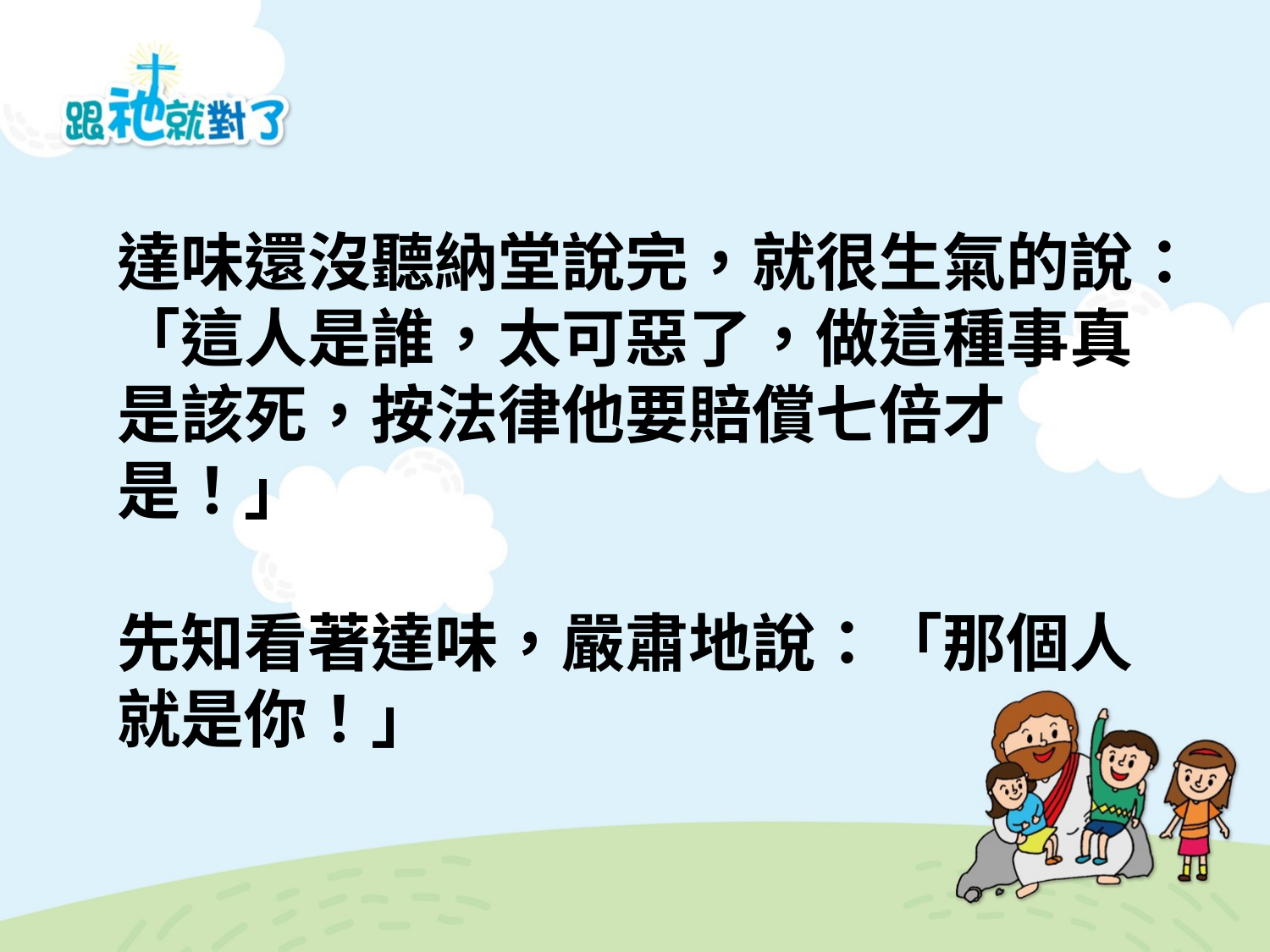

達味還沒聽納堂說完，就很生氣的說：「這人是誰，太可惡了，做這種事真是該死，按法律他要賠償七倍才是！」

先知看著達味，嚴肅地說：「那個人就是你！」